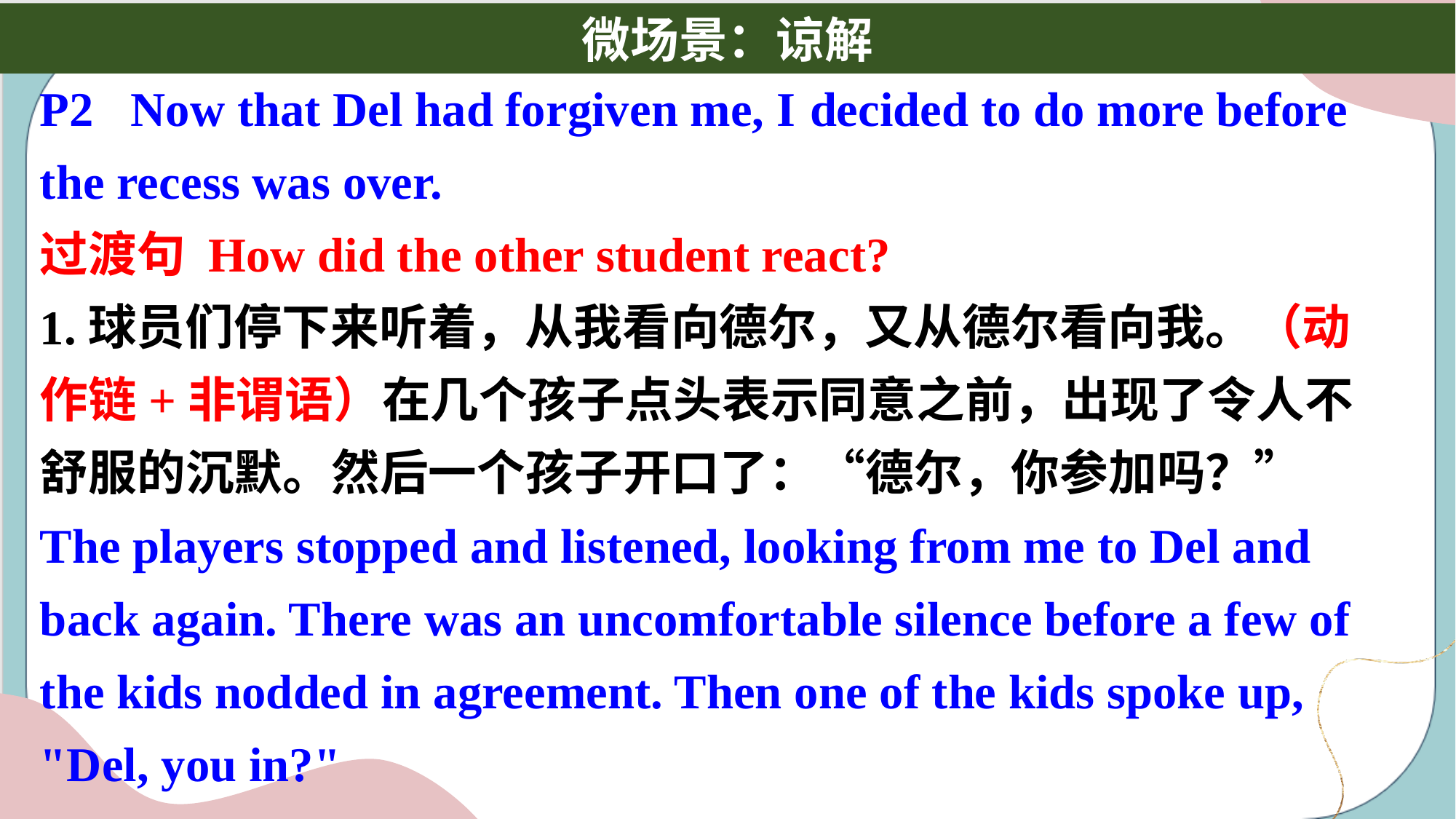

P2   Now that Del had forgiven me, I decided to do more before
the recess was over.
过渡句 How did the other student react?
1.球员们停下来听着，从我看向德尔，又从德尔看向我。（动作链+非谓语）在几个孩子点头表示同意之前，出现了令人不舒服的沉默。然后一个孩子开口了：“德尔，你参加吗？”
The players stopped and listened, looking from me to Del and back again. There was an uncomfortable silence before a few of the kids nodded in agreement. Then one of the kids spoke up, "Del, you in?"

微场景：谅解